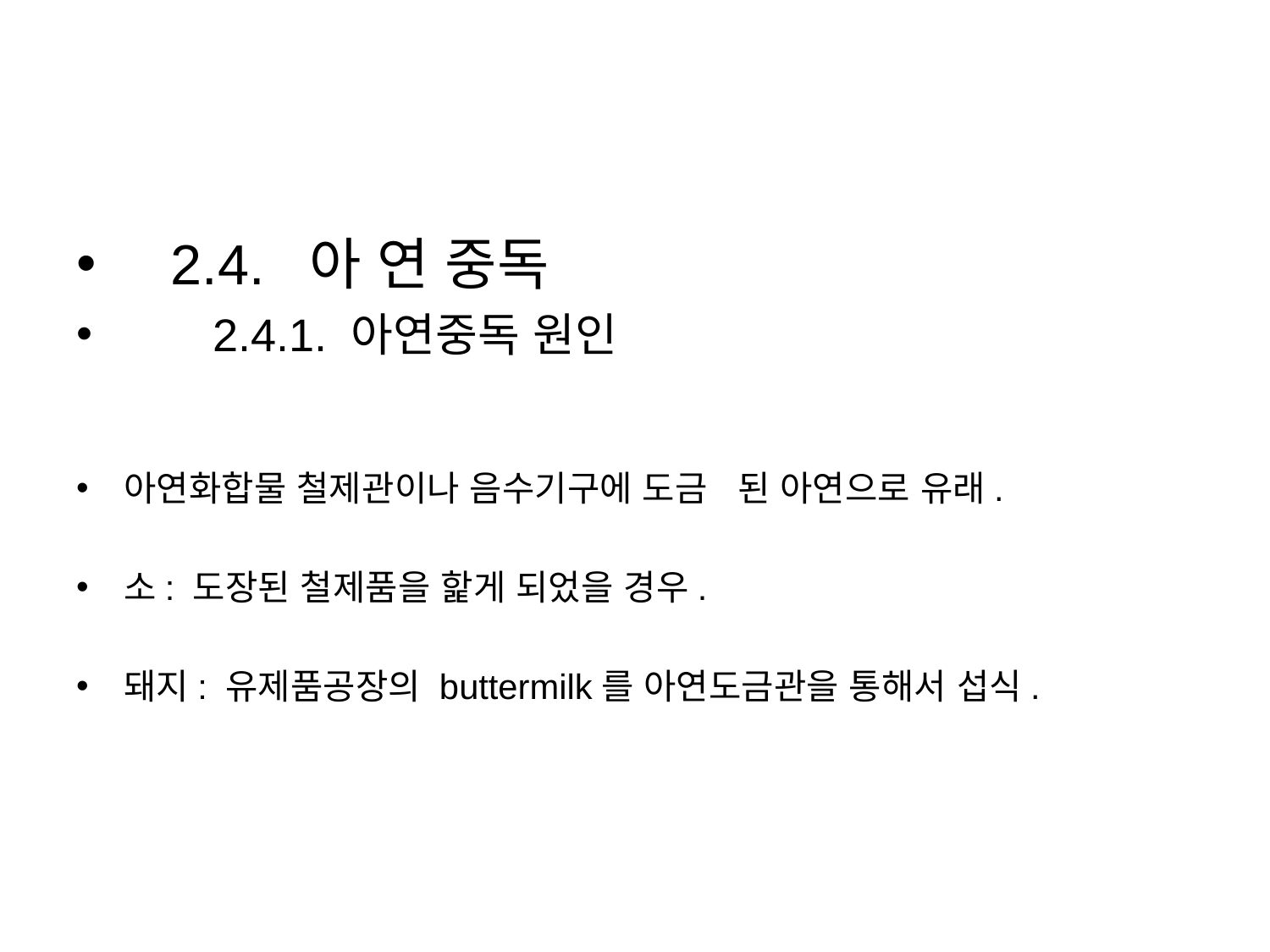

#
   2.4.  아 연 중독
       2.4.1. 아연중독 원인

아연화합물 철제관이나 음수기구에 도금   된 아연으로 유래.

소: 도장된 철제품을 핥게 되었을 경우.

돼지: 유제품공장의 buttermilk를 아연도금관을 통해서 섭식.